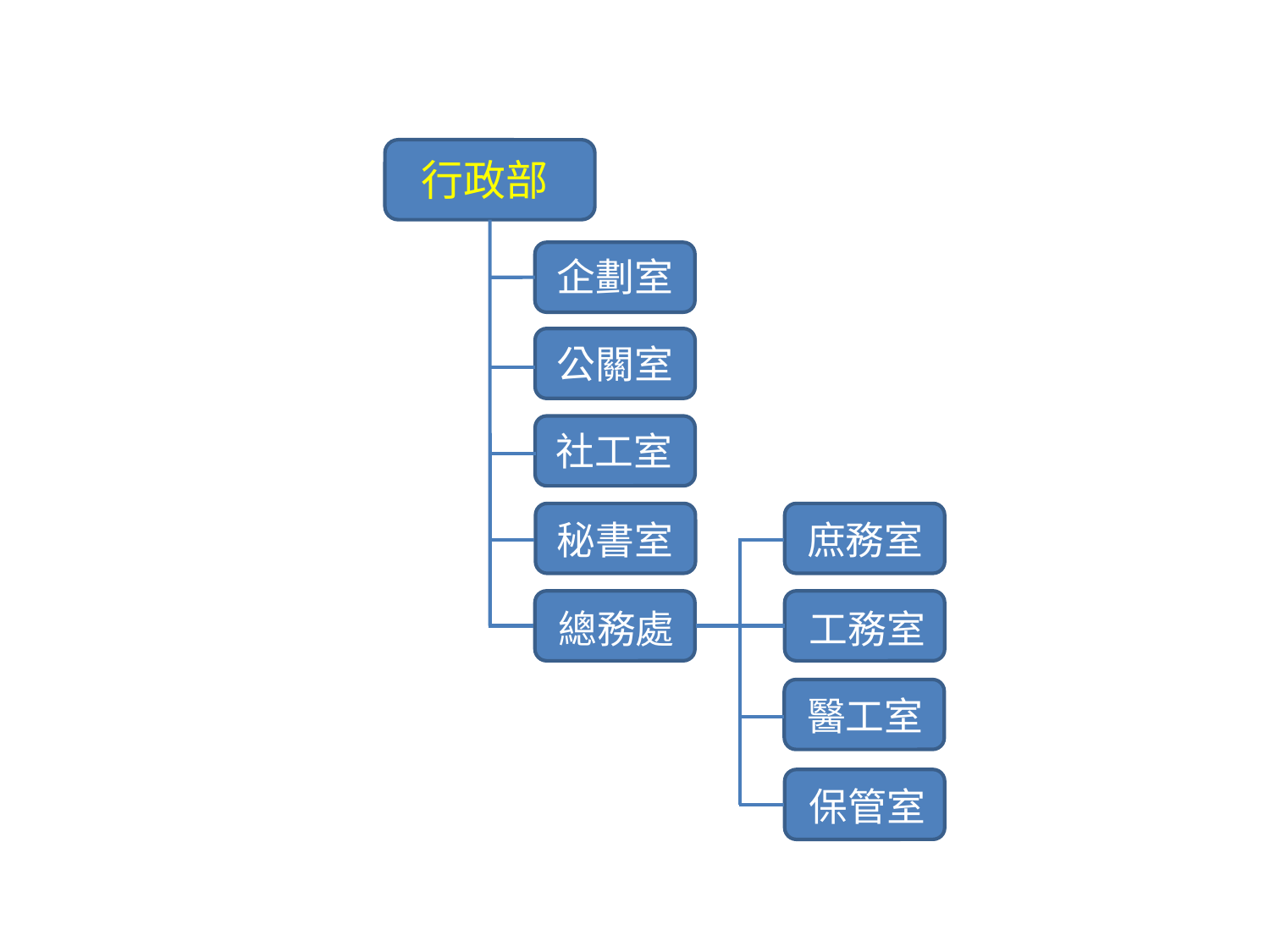

行政部

企劃室

公關室

社工室

秘書室
庶務室

總務處
工務室

醫工室

保管室